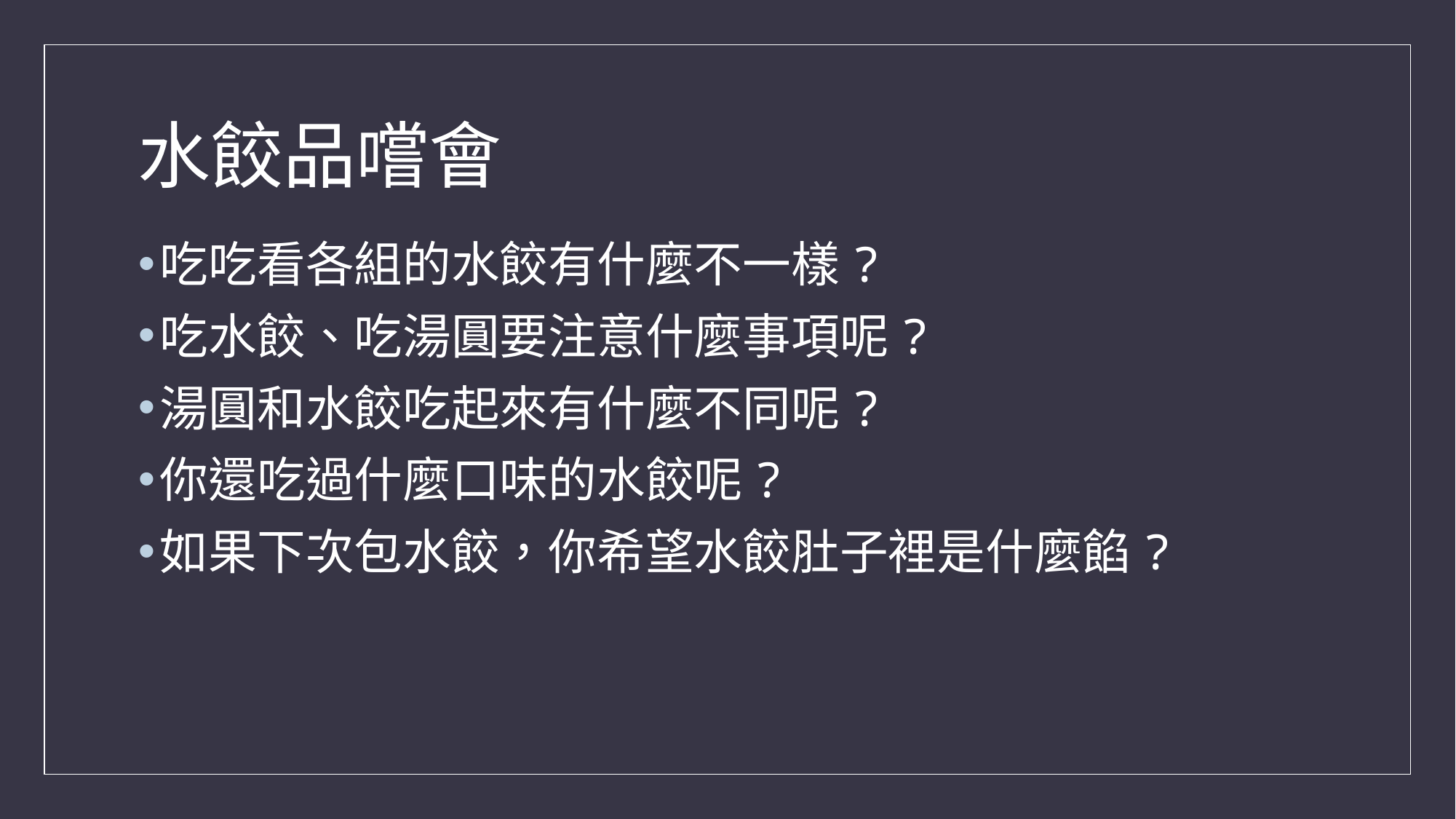

# 水餃品嚐會
吃吃看各組的水餃有什麼不一樣?
吃水餃、吃湯圓要注意什麼事項呢?
湯圓和水餃吃起來有什麼不同呢?
你還吃過什麼口味的水餃呢?
如果下次包水餃，你希望水餃肚子裡是什麼餡?